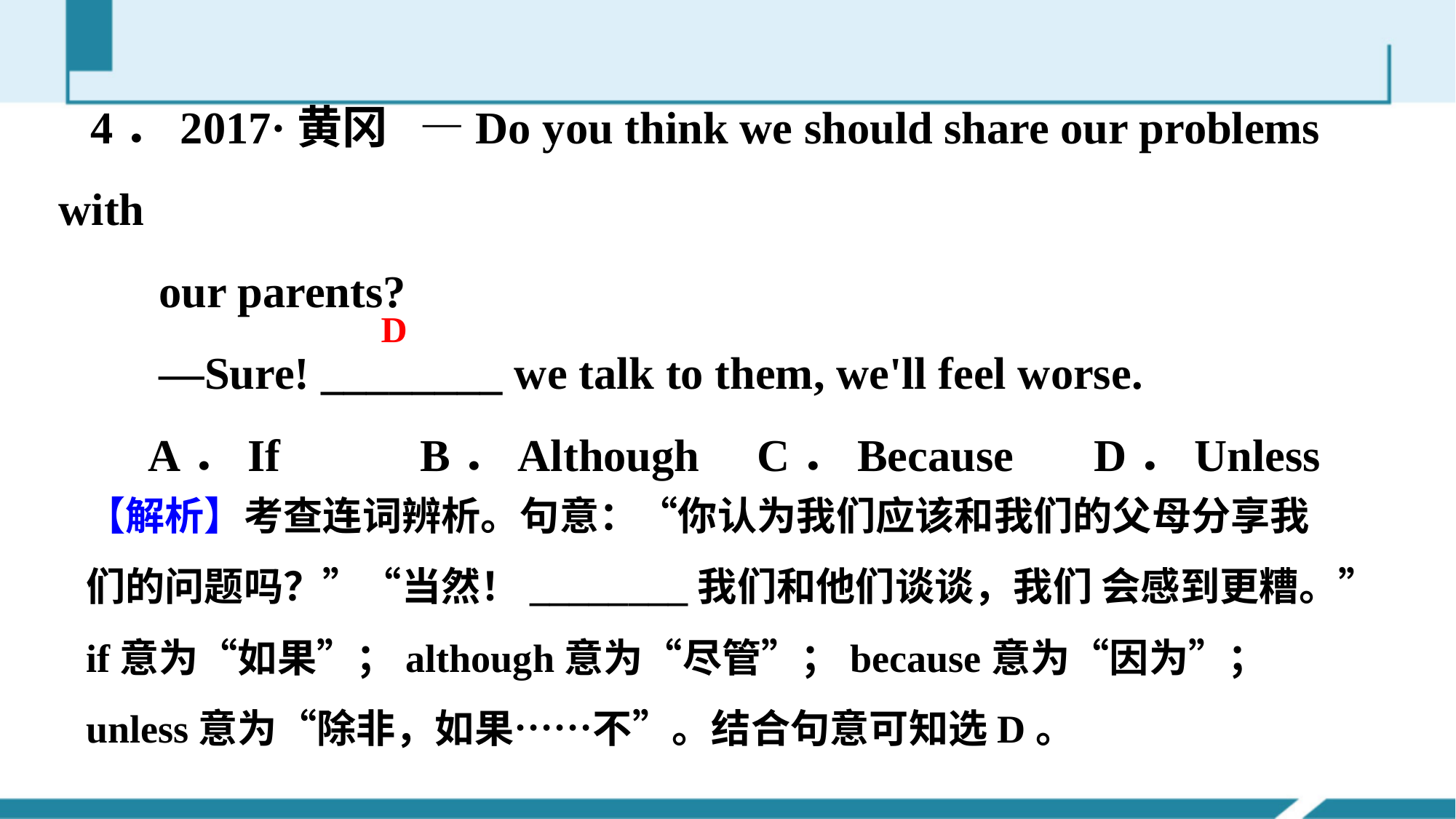

4．2017·黄冈   —Do you think we should share our problems with
      our parents?
      —Sure! ________ we talk to them, we'll feel worse.
     A．If	   B．Although     C．Because       D．Unless

D
【解析】考查连词辨析。句意：“你认为我们应该和我们的父母分享我
们的问题吗？”“当然！________我们和他们谈谈，我们 会感到更糟。”
if意为“如果”；although意为“尽管”；because意为“因为”；
unless意为“除非，如果……不”。结合句意可知选D。